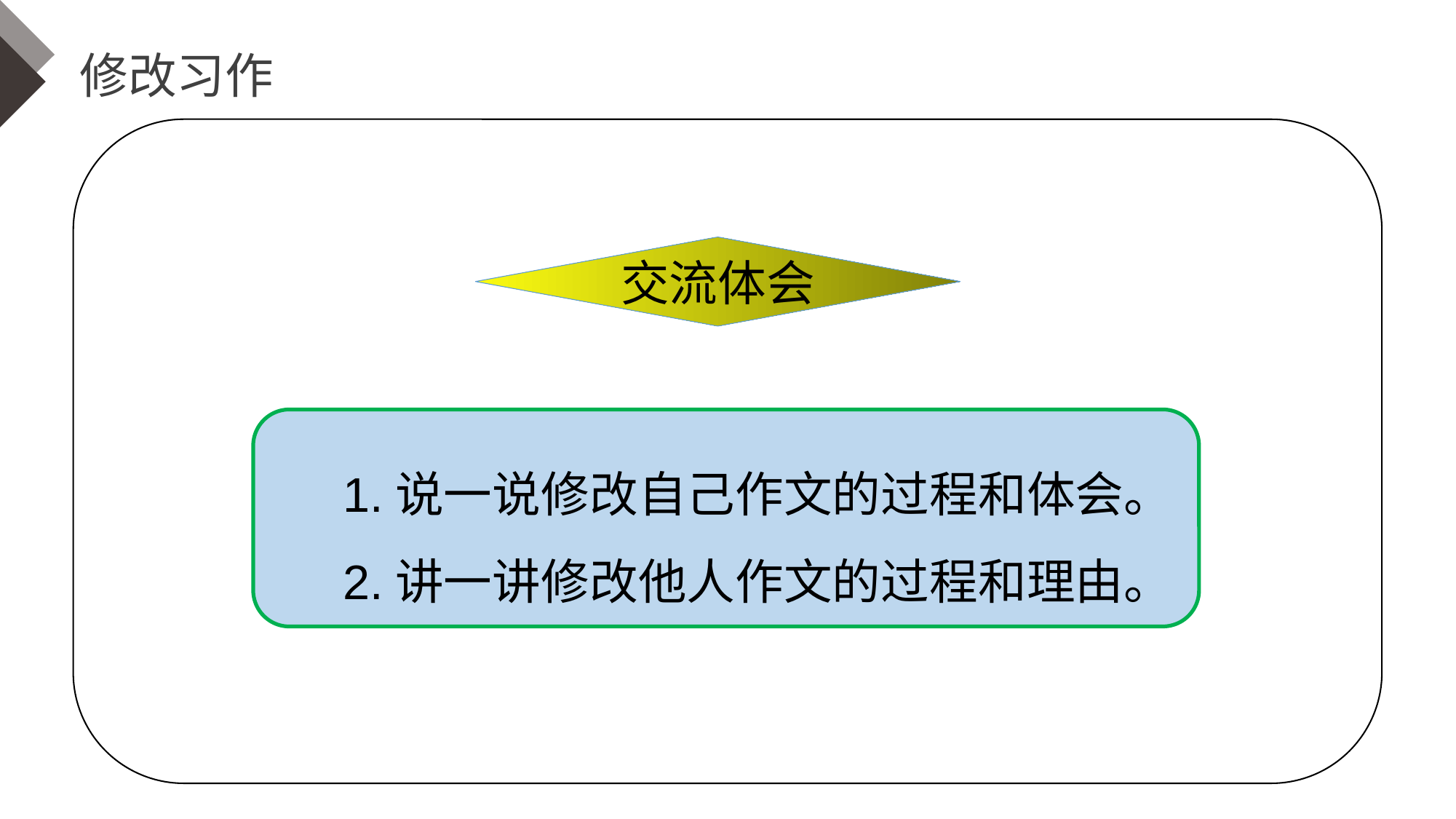

修改习作
交流体会

1.说一说修改自己作文的过程和体会。
2.讲一讲修改他人作文的过程和理由。